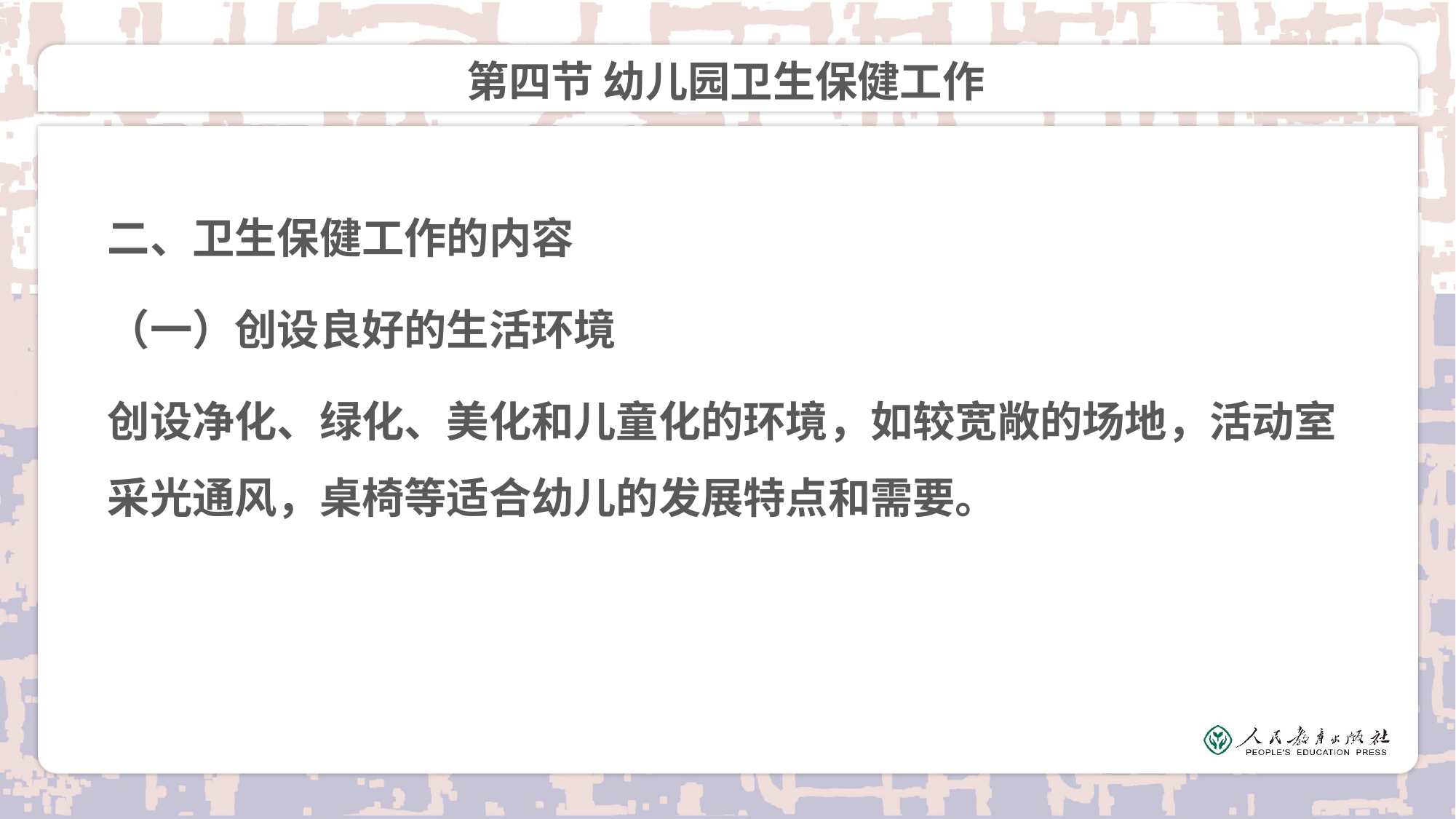

# 第四节 幼儿园卫生保健工作
二、卫生保健工作的内容
（一）创设良好的生活环境
创设净化、绿化、美化和儿童化的环境，如较宽敞的场地，活动室采光通风，桌椅等适合幼儿的发展特点和需要。